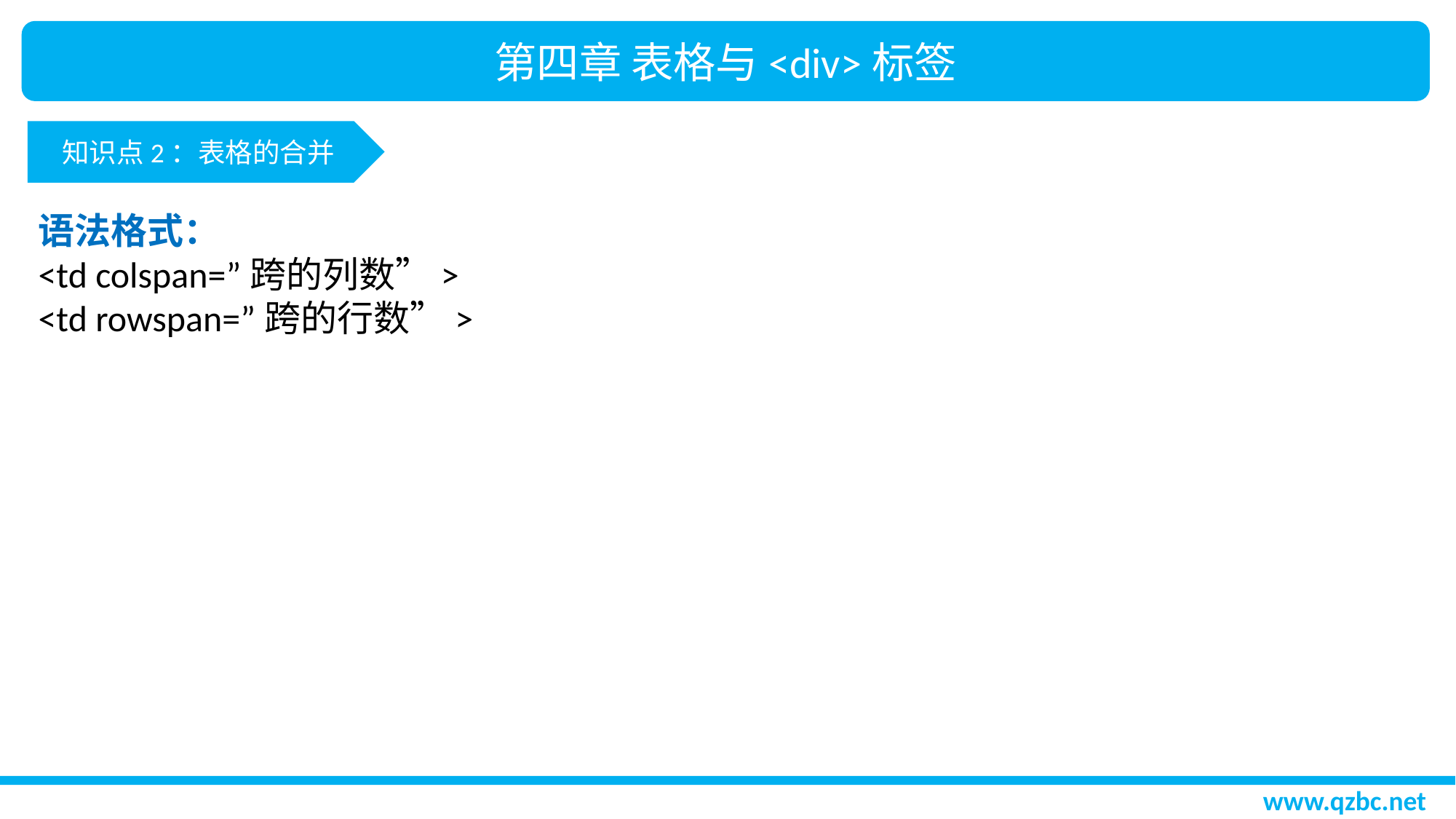

第四章 表格与<div>标签
知识点2：表格的合并
语法格式：
<td colspan=”跨的列数”>
<td rowspan=”跨的行数”>

www.qzbc.net